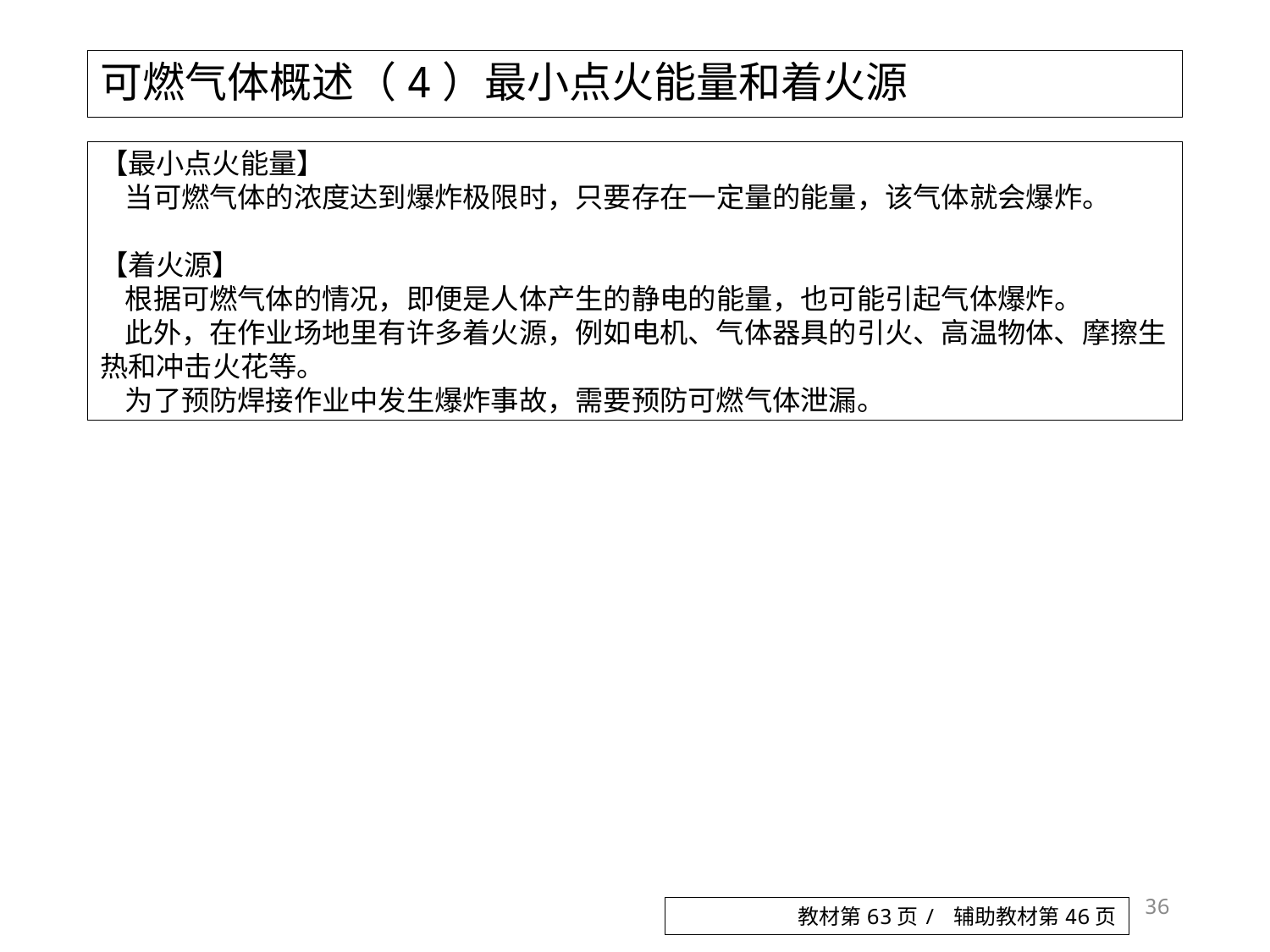

# 可燃气体概述（4）最小点火能量和着火源
【最小点火能量】
当可燃气体的浓度达到爆炸极限时，只要存在一定量的能量，该气体就会爆炸。

【着火源】
根据可燃气体的情况，即便是人体产生的静电的能量，也可能引起气体爆炸。
此外，在作业场地里有许多着火源，例如电机、气体器具的引火、高温物体、摩擦生热和冲击火花等。
为了预防焊接作业中发生爆炸事故，需要预防可燃气体泄漏。
36
教材第63页/ 辅助教材第46页